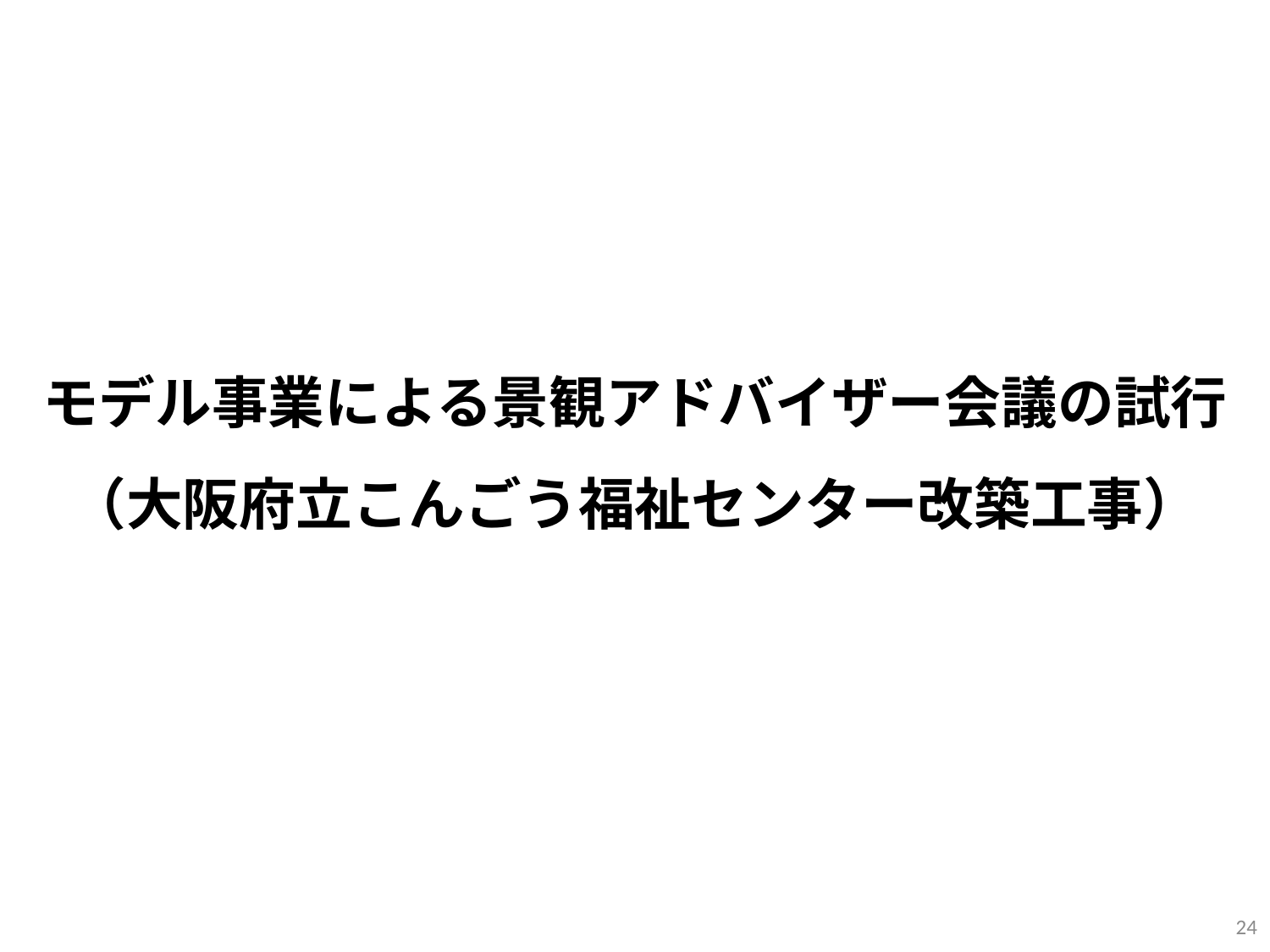

モデル事業による景観アドバイザー会議の試行
（大阪府立こんごう福祉センター改築工事）
24